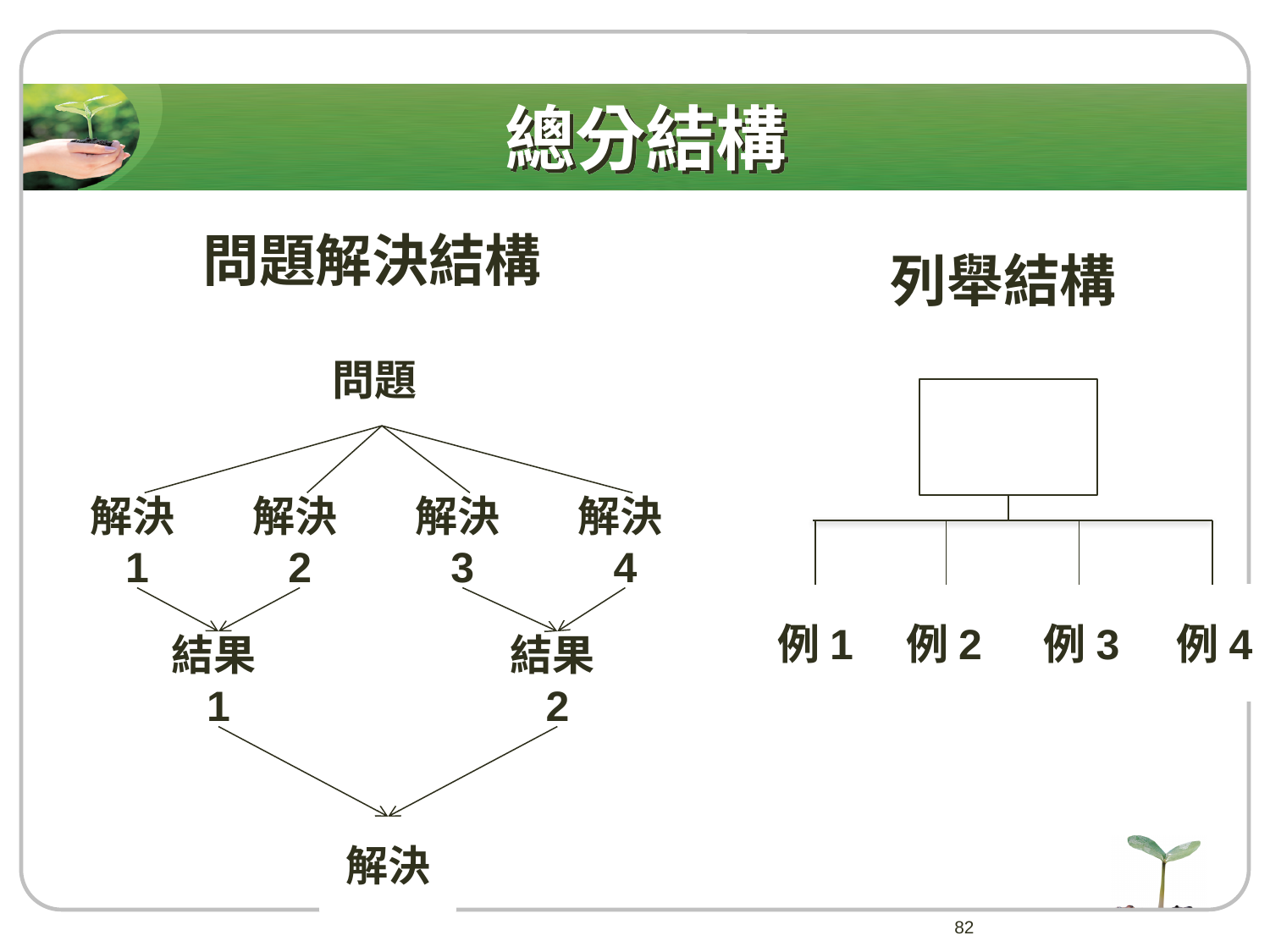

# 總分結構
問題解決結構
問題
解決1
解決2
解決3
解決4
結果1
結果2
解決
列舉結構

例1
例2
例3
例4
82